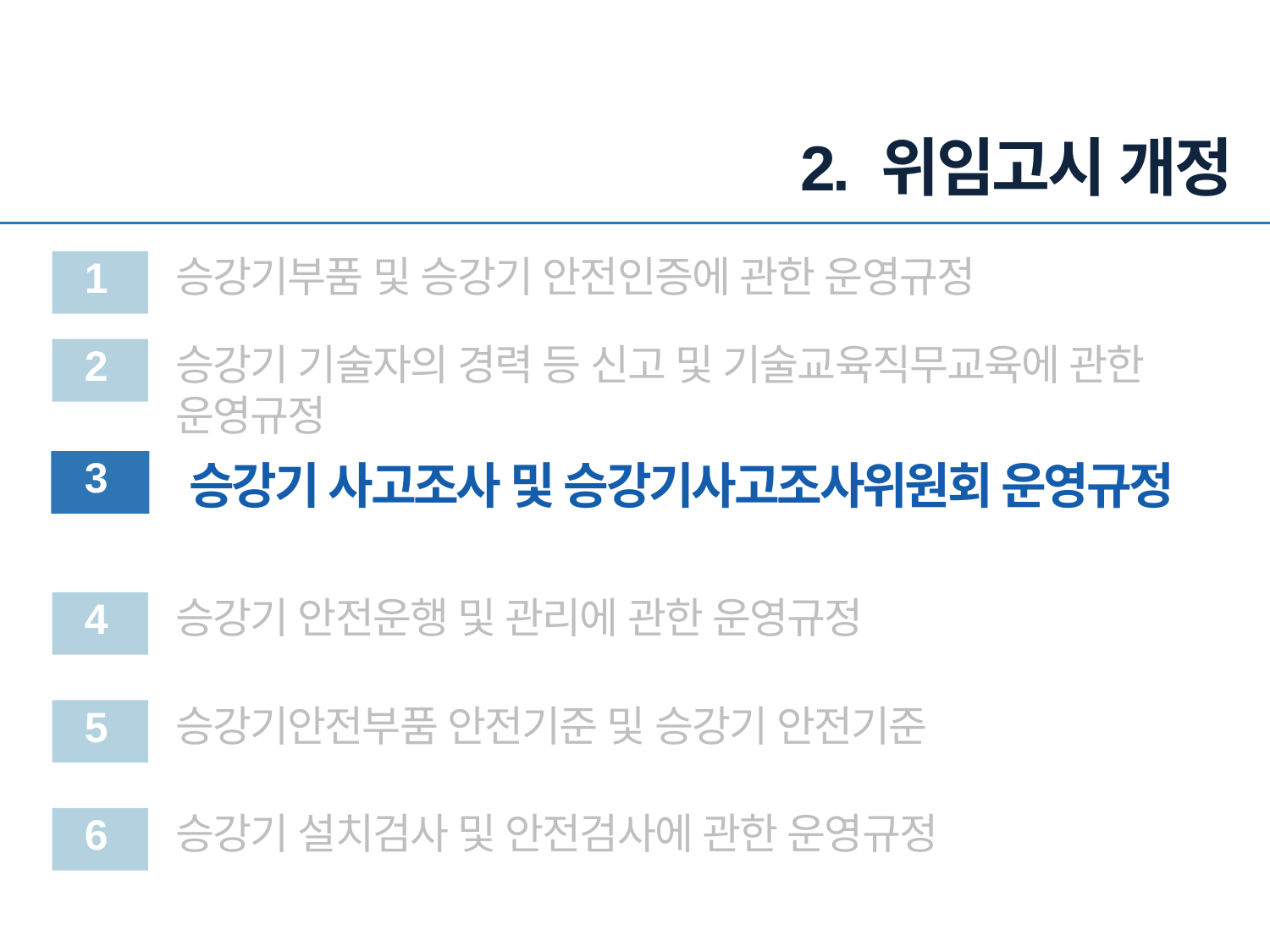

2. 위임고시 개정

승강기부품 및 승강기 안전인증에 관한 운영규정
1

승강기 기술자의 경력 등 신고 및 기술교육직무교육에 관한 운영규정
2

3
승강기 사고조사 및 승강기사고조사위원회 운영규정

승강기 안전운행 및 관리에 관한 운영규정
4

승강기안전부품 안전기준 및 승강기 안전기준
5

승강기 설치검사 및 안전검사에 관한 운영규정
6